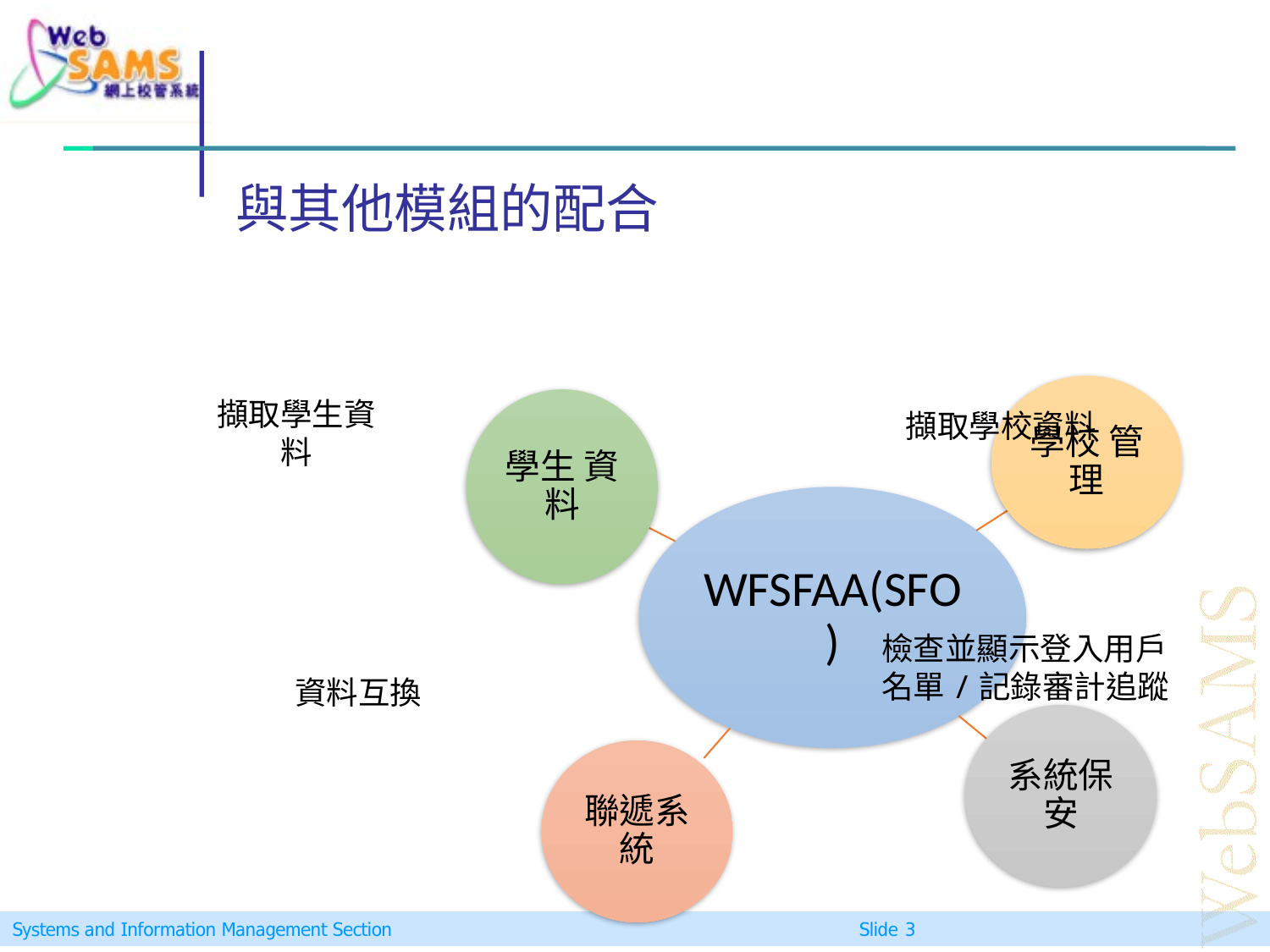

與其他模組的配合
WFSFAA(SFO)

聯遞系統

系統保安

學校 管理

學生 資料
擷取學生資料
擷取學校資料
檢查並顯示登入用戶名單/記錄審計追蹤
資料互換